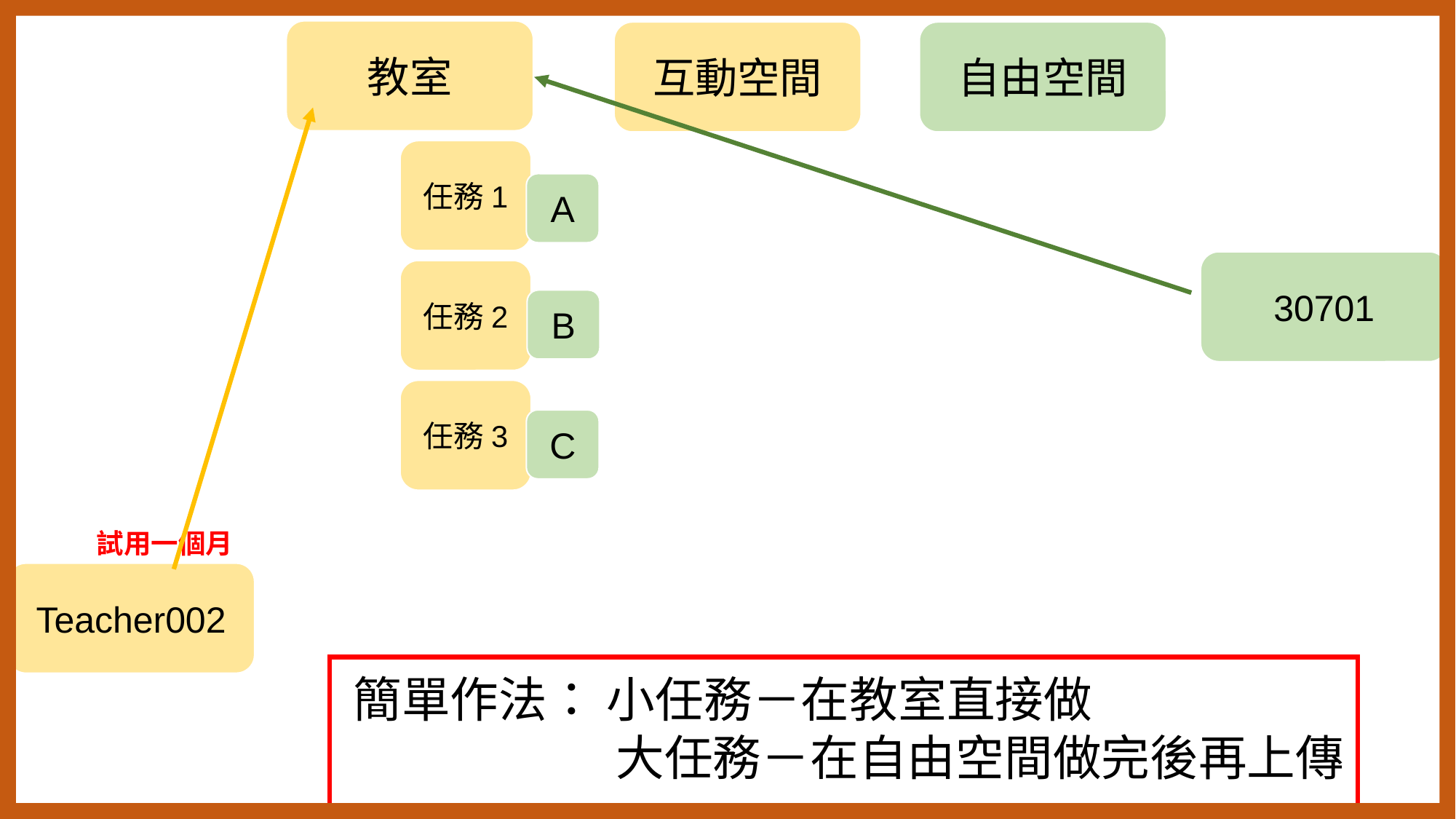

教室
互動空間
教室
互動空間
自由空間
任務1
任務2
任務3
任務1

A
B
C
A
B
C
A
B
C
到期之前
30701
teacher001
任務2
任務3
試用一個月
Teacher002

簡單作法： 小任務－在教室直接做
		   大任務－在自由空間做完後再上傳